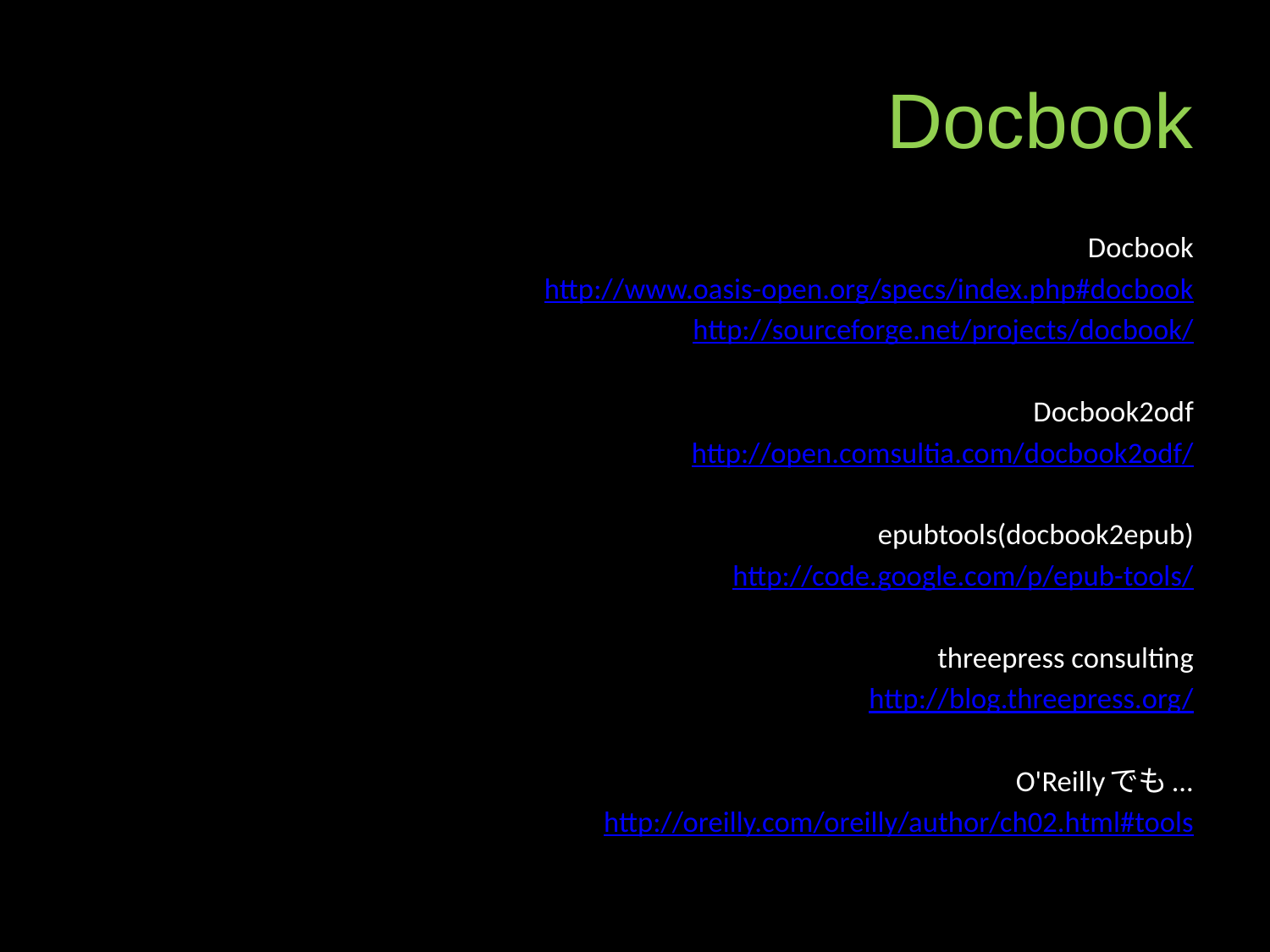

# Docbook
Docbook
http://www.oasis-open.org/specs/index.php#docbook
http://sourceforge.net/projects/docbook/

Docbook2odf
http://open.comsultia.com/docbook2odf/

epubtools(docbook2epub)
 http://code.google.com/p/epub-tools/

threepress consulting
http://blog.threepress.org/

O'Reillyでも...
http://oreilly.com/oreilly/author/ch02.html#tools